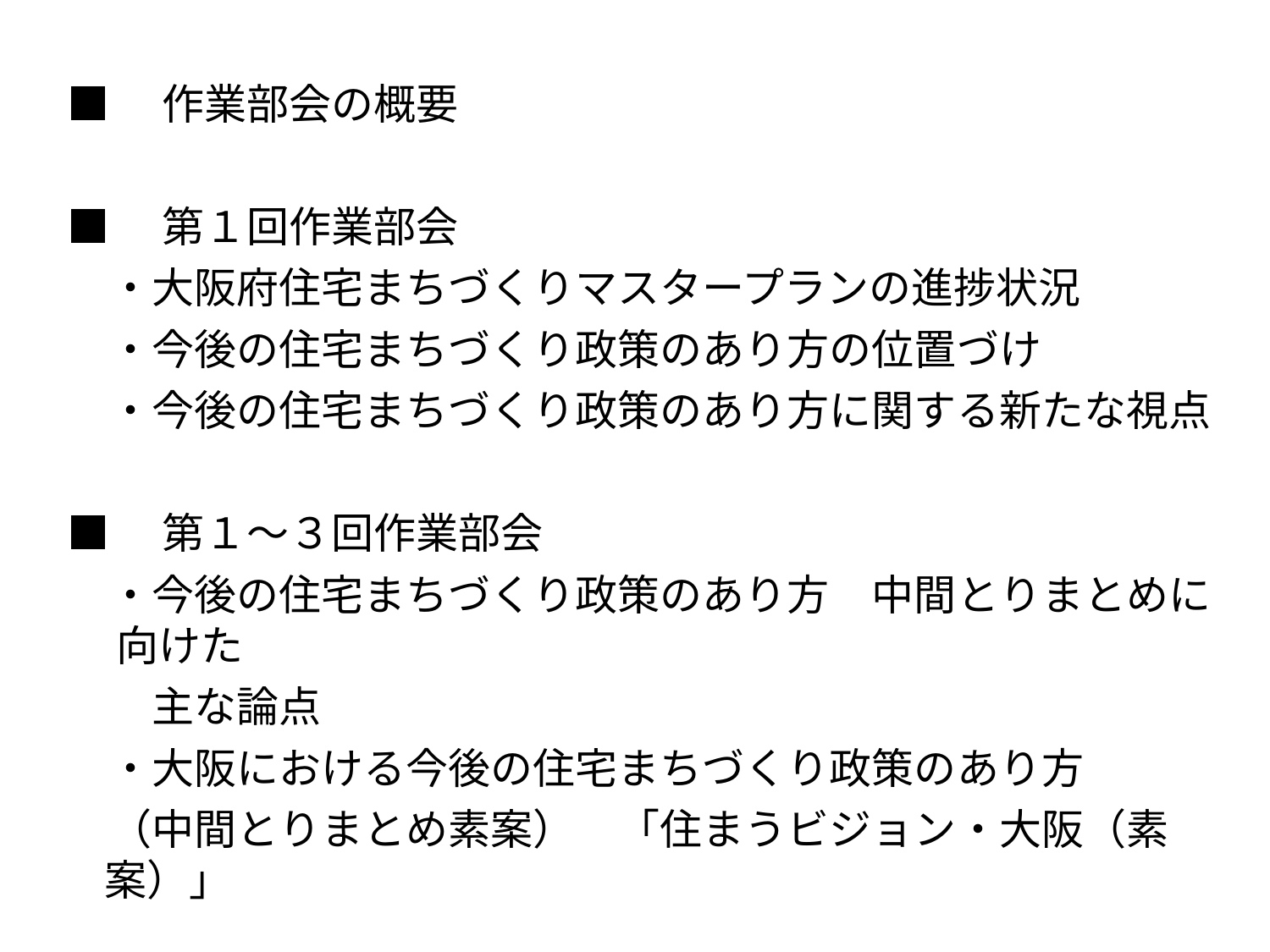

■　作業部会の概要

■　第１回作業部会
　・大阪府住宅まちづくりマスタープランの進捗状況
　・今後の住宅まちづくり政策のあり方の位置づけ
　・今後の住宅まちづくり政策のあり方に関する新たな視点

■　第１～３回作業部会
　・今後の住宅まちづくり政策のあり方　中間とりまとめに向けた
　　主な論点
　・大阪における今後の住宅まちづくり政策のあり方
　（中間とりまとめ素案）　「住まうビジョン・大阪（素案）」